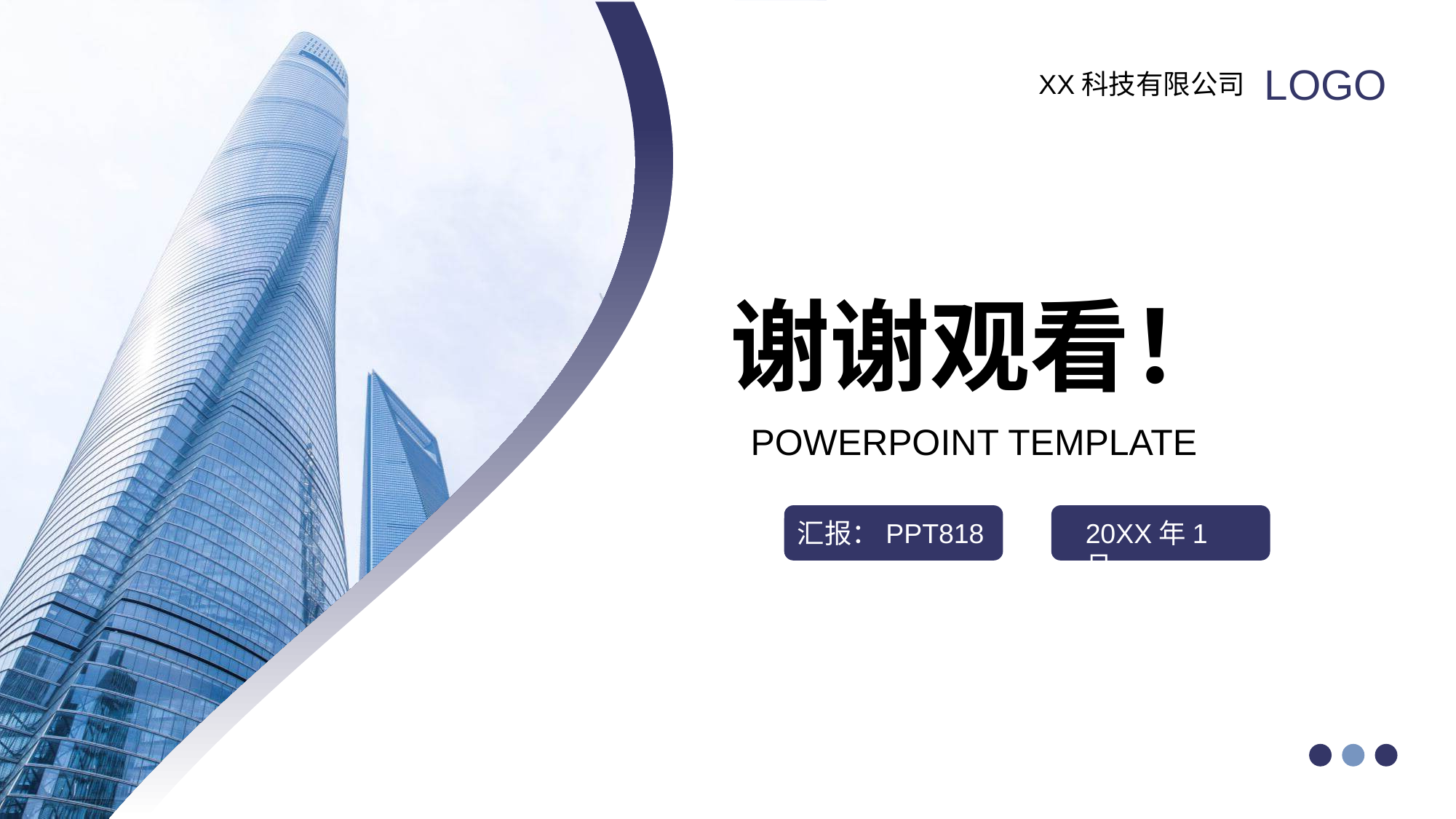

LOGO
XX科技有限公司
谢谢观看！
POWERPOINT TEMPLATE

汇报：PPT818
20XX年1月